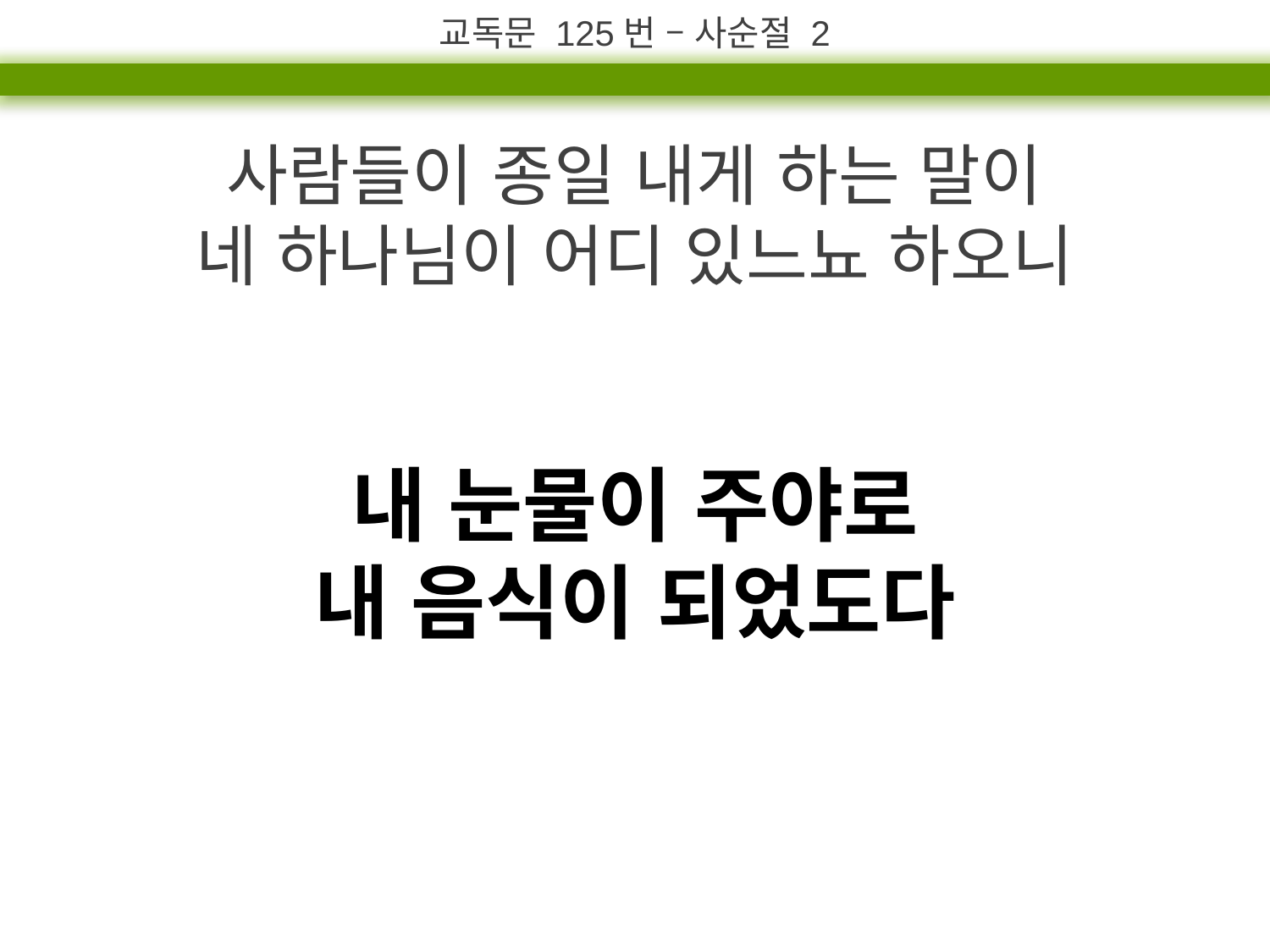

교독문 125번 – 사순절 2

사람들이 종일 내게 하는 말이
네 하나님이 어디 있느뇨 하오니
내 눈물이 주야로
내 음식이 되었도다